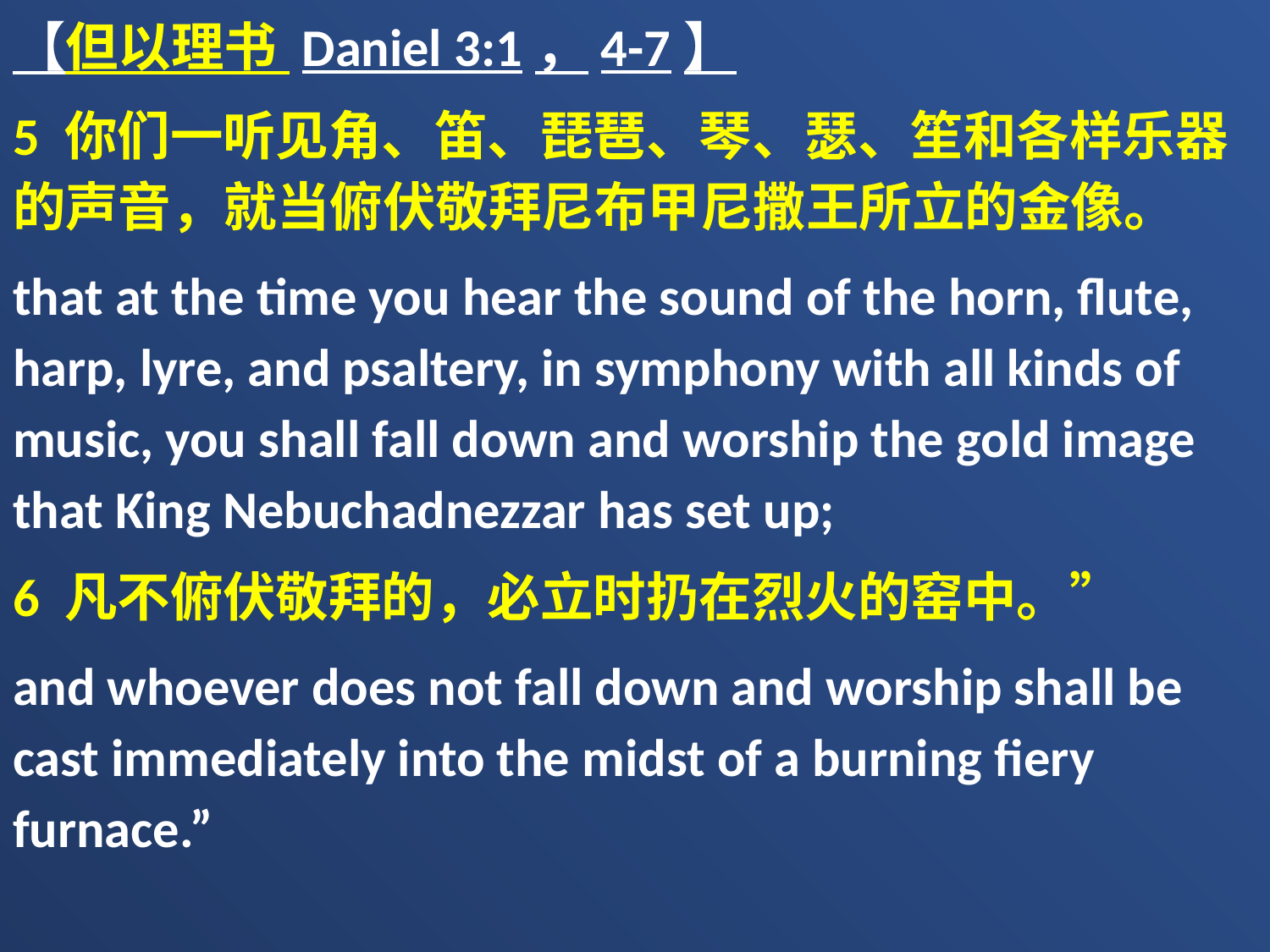

【但以理书 Daniel 3:1，4-7】
5 你们一听见角、笛、琵琶、琴、瑟、笙和各样乐器的声音，就当俯伏敬拜尼布甲尼撒王所立的金像。
that at the time you hear the sound of the horn, flute, harp, lyre, and psaltery, in symphony with all kinds of music, you shall fall down and worship the gold image that King Nebuchadnezzar has set up;
6 凡不俯伏敬拜的，必立时扔在烈火的窑中。”
and whoever does not fall down and worship shall be cast immediately into the midst of a burning fiery furnace.”